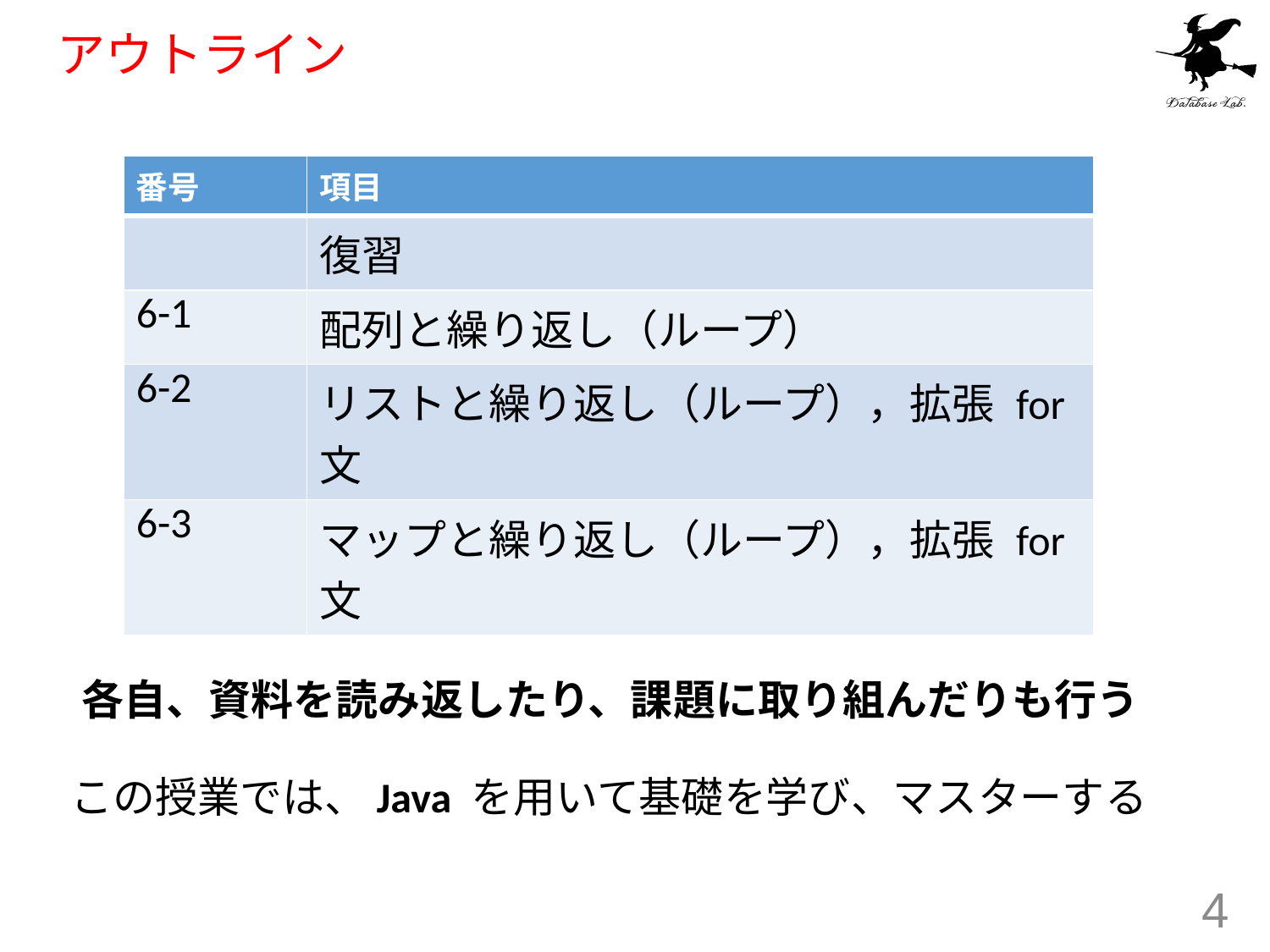

# アウトライン
| 番号 | 項目 |
| --- | --- |
|  | 復習 |
| 6-1 | 配列と繰り返し（ループ） |
| 6-2 | リストと繰り返し（ループ），拡張 for 文 |
| 6-3 | マップと繰り返し（ループ），拡張 for 文 |
各自、資料を読み返したり、課題に取り組んだりも行う
この授業では、Java を用いて基礎を学び、マスターする
4